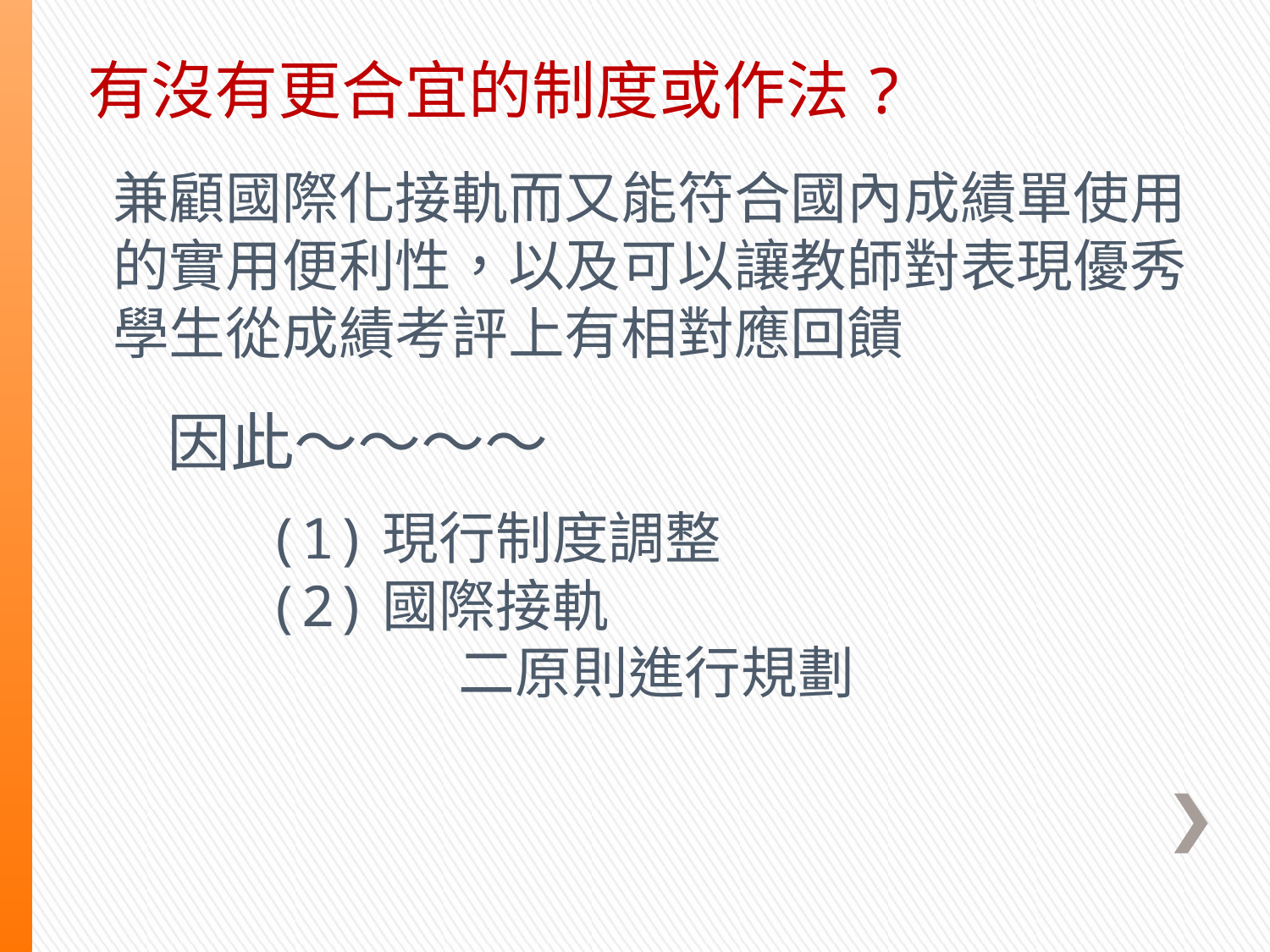

有沒有更合宜的制度或作法?
兼顧國際化接軌而又能符合國內成績單使用的實用便利性，以及可以讓教師對表現優秀學生從成績考評上有相對應回饋
因此〜～～～
(1)現行制度調整
(2)國際接軌
              二原則進行規劃